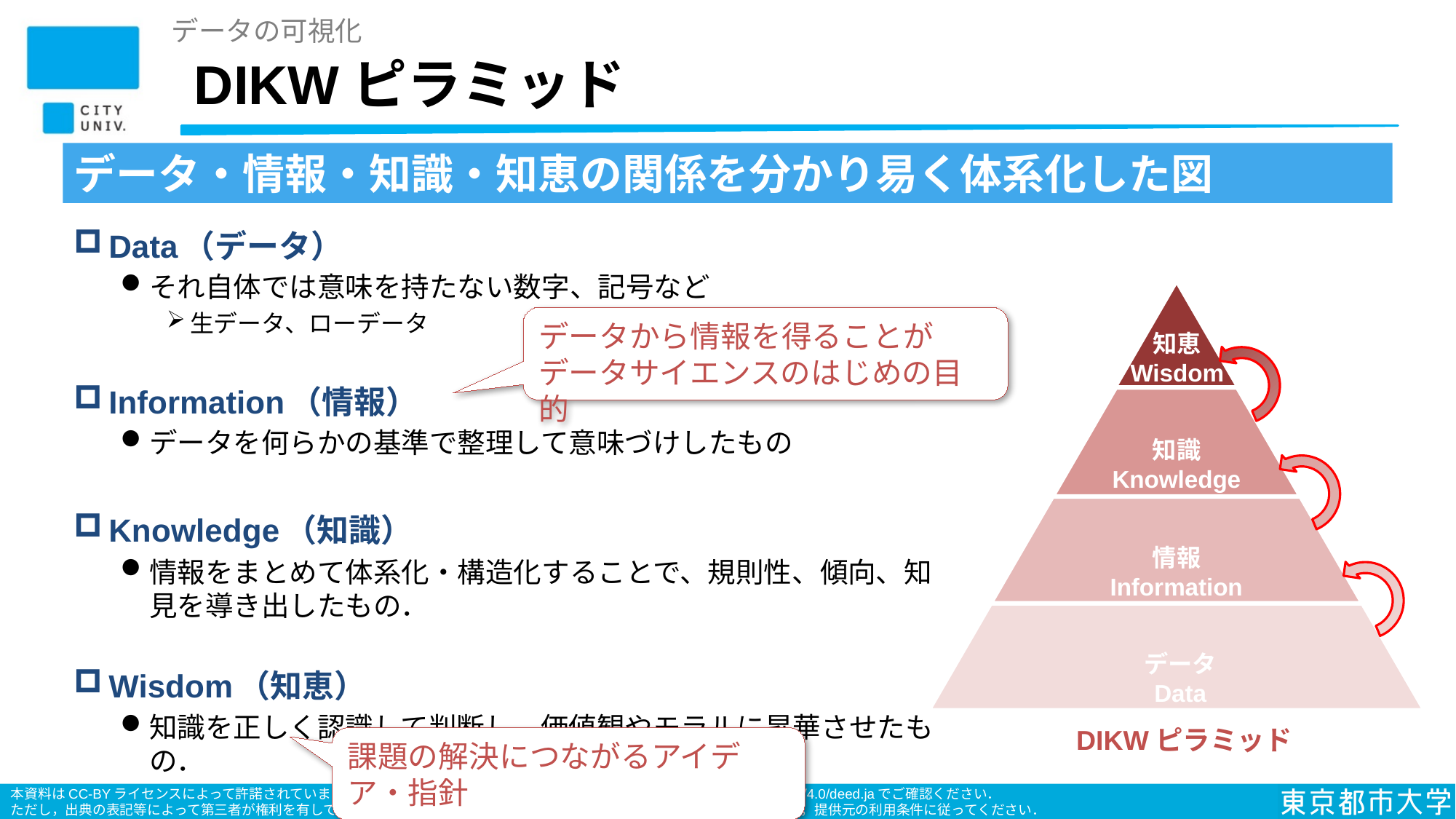

データの可視化
# DIKWピラミッド
データ・情報・知識・知恵の関係を分かり易く体系化した図
Data（データ）
それ自体では意味を持たない数字、記号など
生データ、ローデータ

Information（情報）
データを何らかの基準で整理して意味づけしたもの

Knowledge（知識）
情報をまとめて体系化・構造化することで、規則性、傾向、知見を導き出したもの．

Wisdom（知恵）
知識を正しく認識して判断し、価値観やモラルに昇華させたもの．

知恵
Wisdom
知識
Knowledge
情報
Information
データ
Data
DIKWピラミッド

データから情報を得ることが
データサイエンスのはじめの目的
課題の解決につながるアイデア・指針